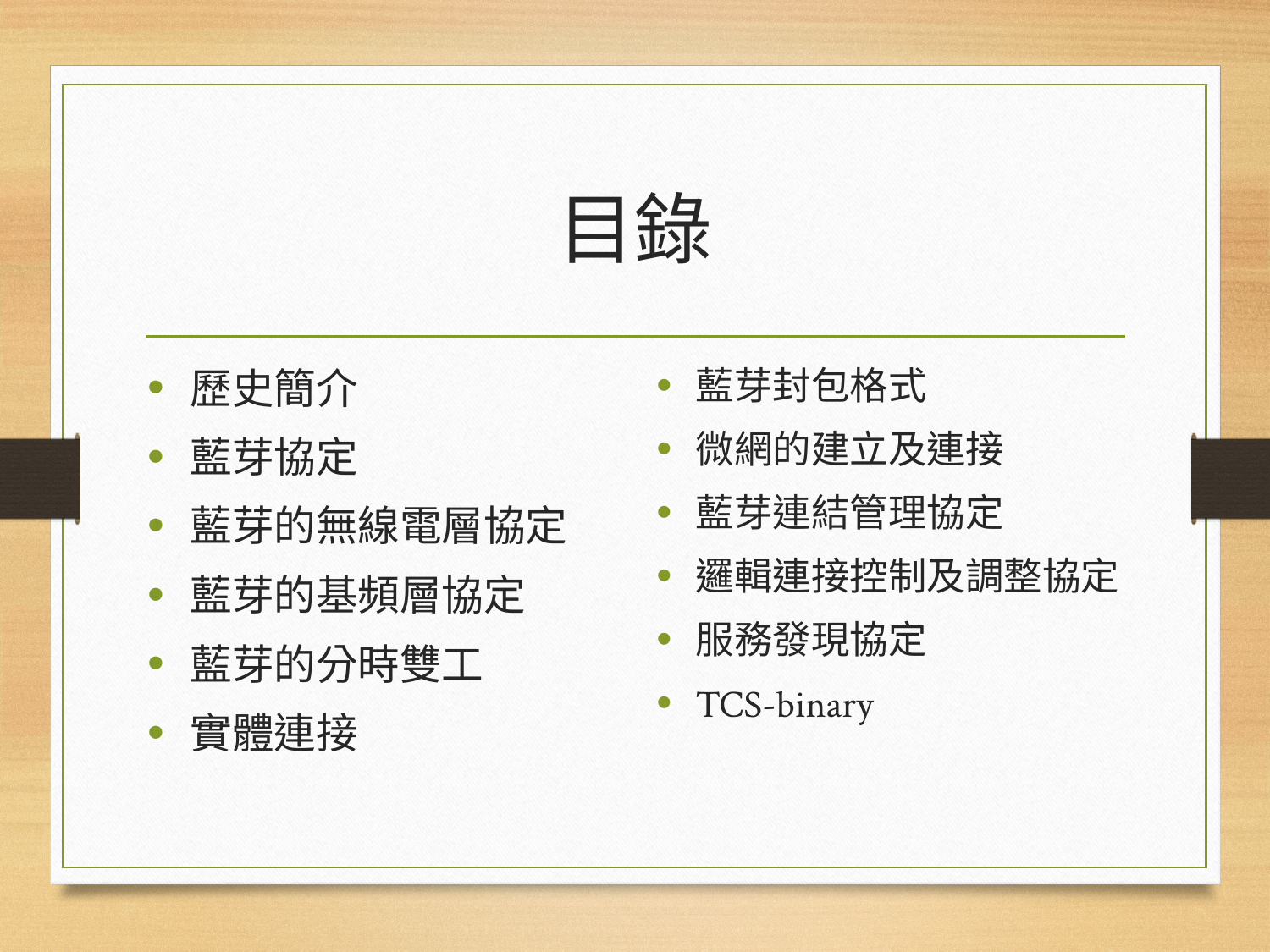

# 目錄
歷史簡介
藍芽協定
藍芽的無線電層協定
藍芽的基頻層協定
藍芽的分時雙工
實體連接

藍芽封包格式
微網的建立及連接
藍芽連結管理協定
邏輯連接控制及調整協定
服務發現協定
TCS-binary